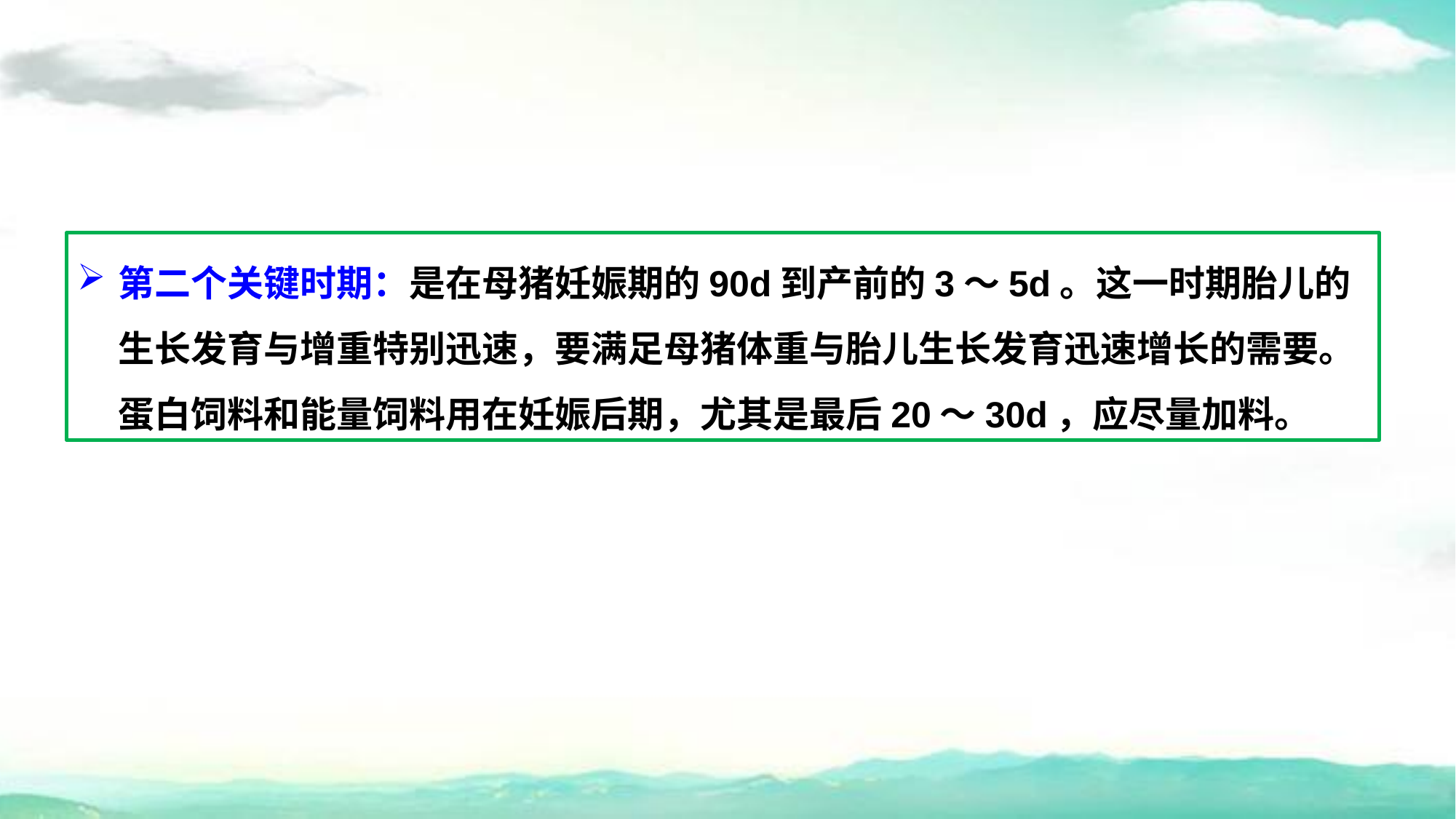

第二个关键时期：是在母猪妊娠期的90d到产前的3～5d。这一时期胎儿的生长发育与增重特别迅速，要满足母猪体重与胎儿生长发育迅速增长的需要。蛋白饲料和能量饲料用在妊娠后期，尤其是最后20～30d，应尽量加料。